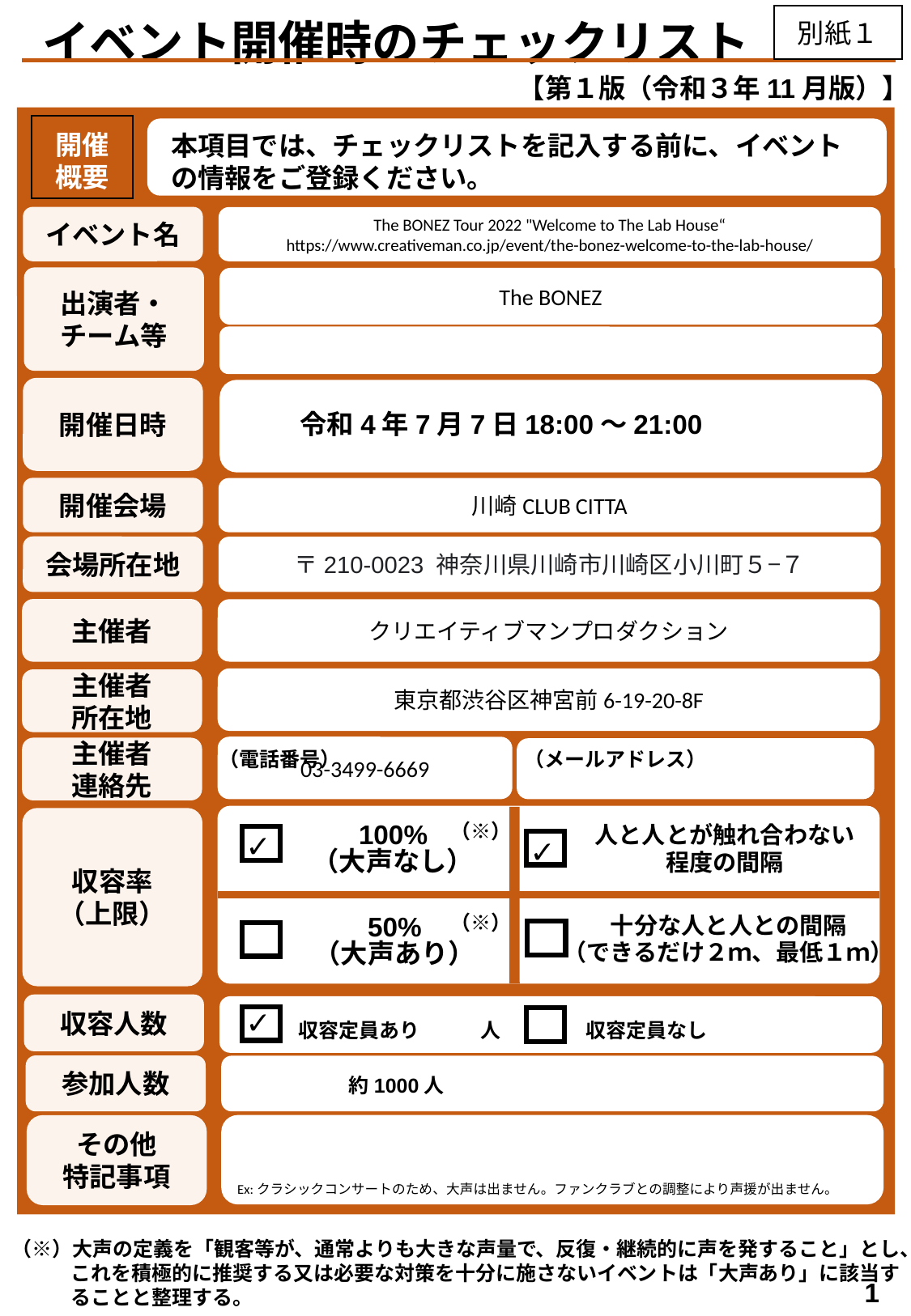

別紙１
　 イベント開催時のチェックリスト
【第１版（令和３年11月版）】

開催
概要

本項目では、チェックリストを記入する前に、イベントの情報をご登録ください。
イベント名
The BONEZ Tour 2022 "Welcome to The Lab House“
https://www.creativeman.co.jp/event/the-bonez-welcome-to-the-lab-house/
出演者・
チーム等
The BONEZ

開催日時

令和4年7月7日18:00～21:00
開催会場
川崎CLUB CITTA
会場所在地
〒210-0023 神奈川県川崎市川崎区小川町５−７
主催者
クリエイティブマンプロダクション
東京都渋谷区神宮前6-19-20-8F
主催者
所在地
03-3499-6669
主催者
連絡先

（電話番号）
（メールアドレス）

収容率
（上限）
人と人とが触れ合わない程度の間隔
100%
（大声なし）

十分な人と人との間隔
（できるだけ２ｍ、最低１ｍ）
50%
（大声あり）

（※）
✓
✓
（※）
ー
収容人数

収容定員あり　　　人
✓

収容定員なし
参加人数

　　　　約1000人

その他
特記事項
Ex:クラシックコンサートのため、大声は出ません。ファンクラブとの調整により声援が出ません。
（※）大声の定義を「観客等が、通常よりも大きな声量で、反復・継続的に声を発すること」とし、これを積極的に推奨する又は必要な対策を十分に施さないイベントは「大声あり」に該当することと整理する。
1